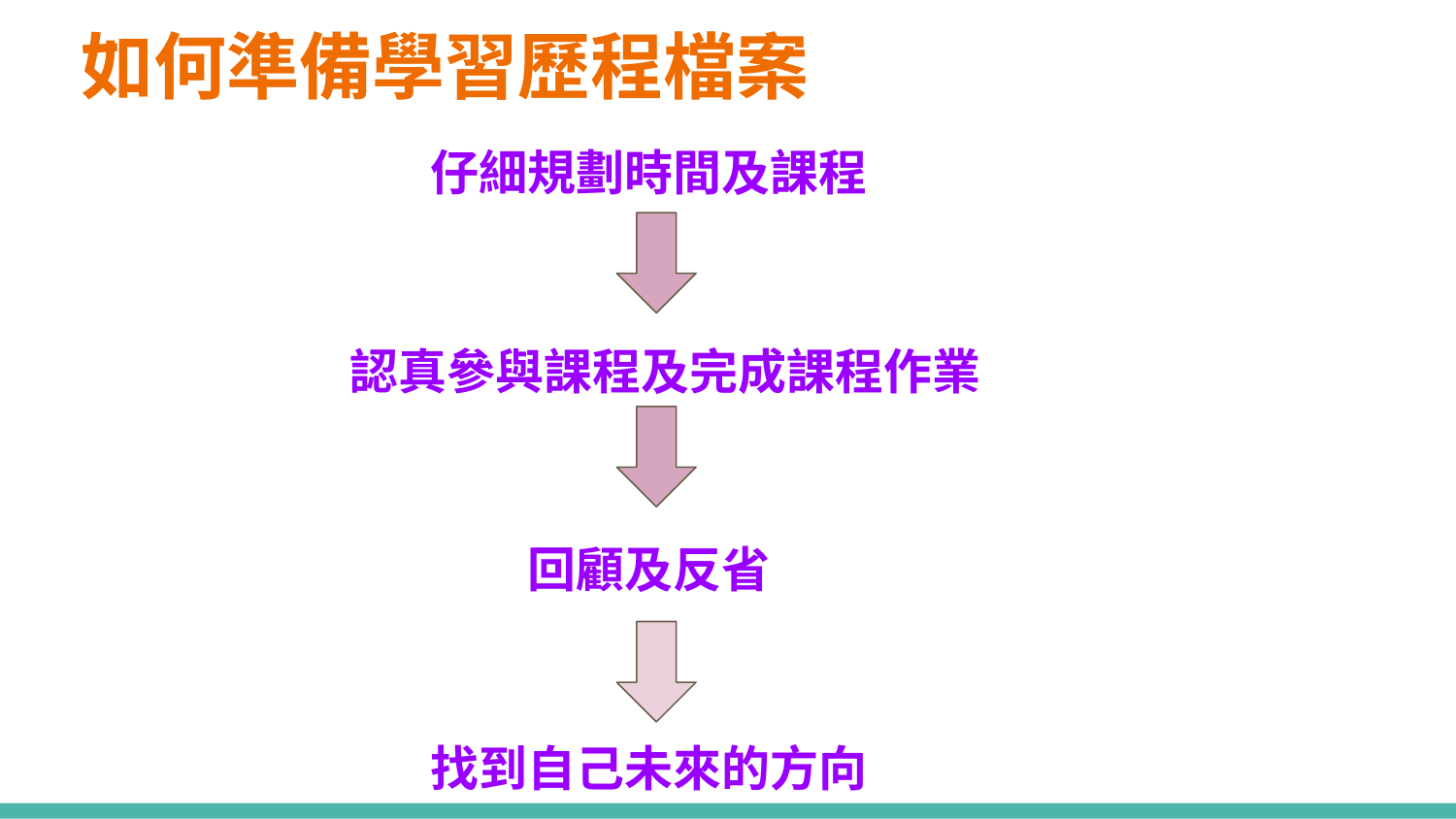

# 如何準備學習歷程檔案
仔細規劃時間及課程

                            認真參與課程及完成課程作業

回顧及反省

找到自己未來的方向